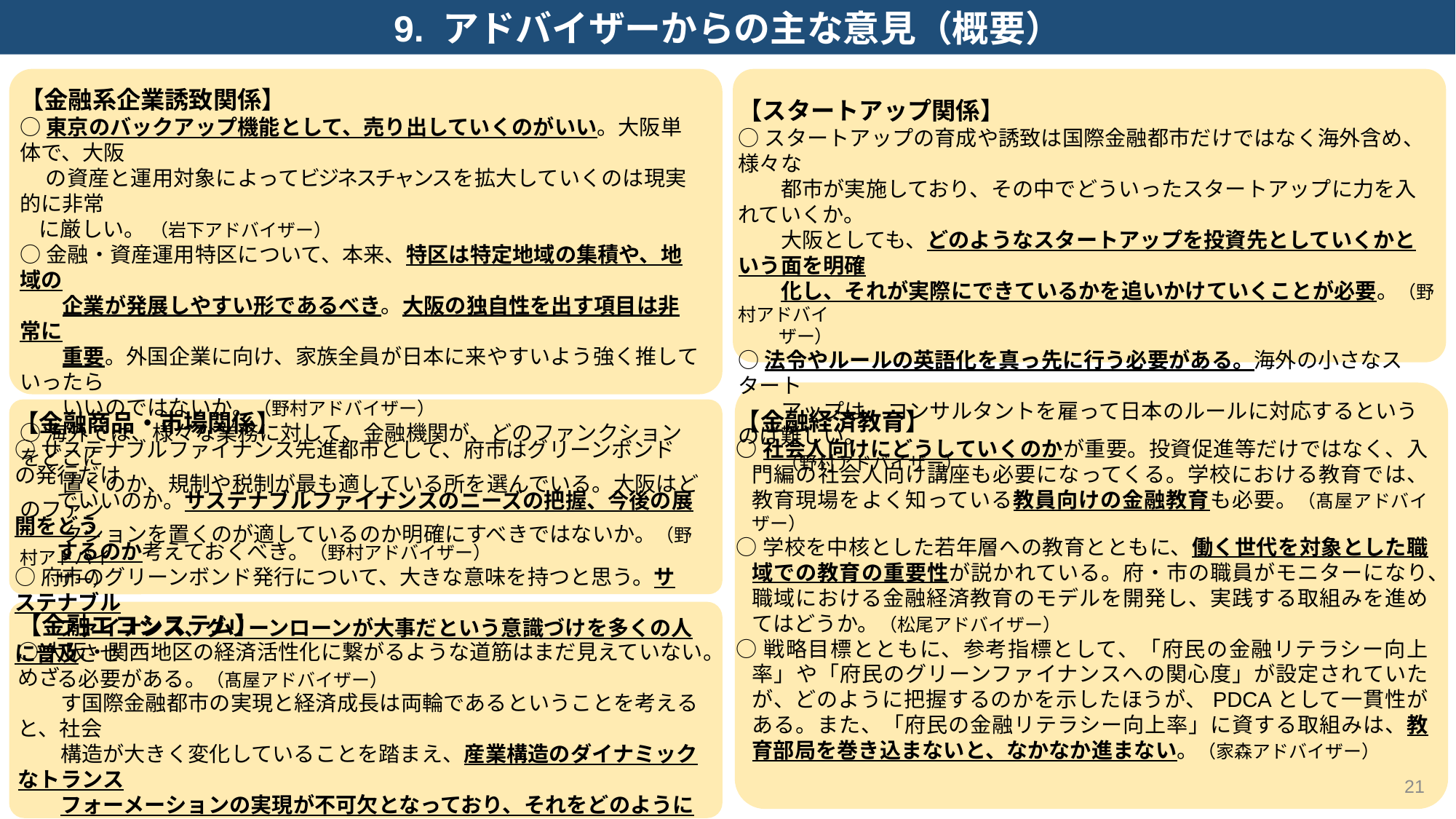

9. アドバイザーからの主な意見（概要）

【金融系企業誘致関係】
○東京のバックアップ機能として、売り出していくのがいい。大阪単体で、大阪
　 の資産と運用対象によってビジネスチャンスを拡大していくのは現実的に非常
   に厳しい。 （岩下アドバイザー）
○金融・資産運用特区について、本来、特区は特定地域の集積や、地域の
　　企業が発展しやすい形であるべき。大阪の独自性を出す項目は非常に
　　重要。外国企業に向け、家族全員が日本に来やすいよう強く推していったら
　　いいのではないか。（野村アドバイザー）
○海外では、様々な業務に対して、金融機関が、どのファンクションをどこに
　　置くのか、規制や税制が最も適している所を選んでいる。大阪はどのファン
　　クションを置くのが適しているのか明確にすべきではないか。（野村アドバイ
　　ザー）

【スタートアップ関係】
○スタートアップの育成や誘致は国際金融都市だけではなく海外含め、様々な
　　都市が実施しており、その中でどういったスタートアップに力を入れていくか。
　　大阪としても、どのようなスタートアップを投資先としていくかという面を明確
　　化し、それが実際にできているかを追いかけていくことが必要。（野村アドバイ
　　 ザー）
○法令やルールの英語化を真っ先に行う必要がある。海外の小さなスタート
　　アップは、コンサルタントを雇って日本のルールに対応するというのは難しい。
　　（野村アドバイザー）

【金融経済教育】
○社会人向けにどうしていくのかが重要。投資促進等だけではなく、入門編の社会人向け講座も必要になってくる。学校における教育では、教育現場をよく知っている教員向けの金融教育も必要。（髙屋アドバイザー）
○学校を中核とした若年層への教育とともに、働く世代を対象とした職域での教育の重要性が説かれている。府・市の職員がモニターになり、職域における金融経済教育のモデルを開発し、実践する取組みを進めてはどうか。（松尾アドバイザー）
○戦略目標とともに、参考指標として、「府民の金融リテラシー向上率」や「府民のグリーンファイナンスへの関心度」が設定されていたが、どのように把握するのかを示したほうが、PDCAとして一貫性がある。また、「府民の金融リテラシー向上率」に資する取組みは、教育部局を巻き込まないと、なかなか進まない。（家森アドバイザー）

【金融商品・市場関係】
○サステナブルファイナンス先進都市として、府市はグリーンボンドの発行だけ
　　でいいのか。サステナブルファイナンスのニーズの把握、今後の展開をどう
　　するのか考えておくべき。（野村アドバイザー）
○府市のグリーンボンド発行について、大きな意味を持つと思う。サステナブル
　　ファイナンス、グリーンローンが大事だという意識づけを多くの人に普及させ
　　る必要がある。（髙屋アドバイザー）

【金融エコシステム】
○大阪・関西地区の経済活性化に繋がるような道筋はまだ見えていない。めざ
　　す国際金融都市の実現と経済成長は両輪であるということを考えると、社会
　　構造が大きく変化していることを踏まえ、産業構造のダイナミックなトランス
　　フォーメーションの実現が不可欠となっており、それをどのように支援していく
　　かが鍵になる。公と民間がさらに連携しながら、金融というツールを活用しな
　　がら、更に既存産業の進化も含めて新しい産業を育成できるかが重要にな
　　る。（引頭アドバイザー）
21